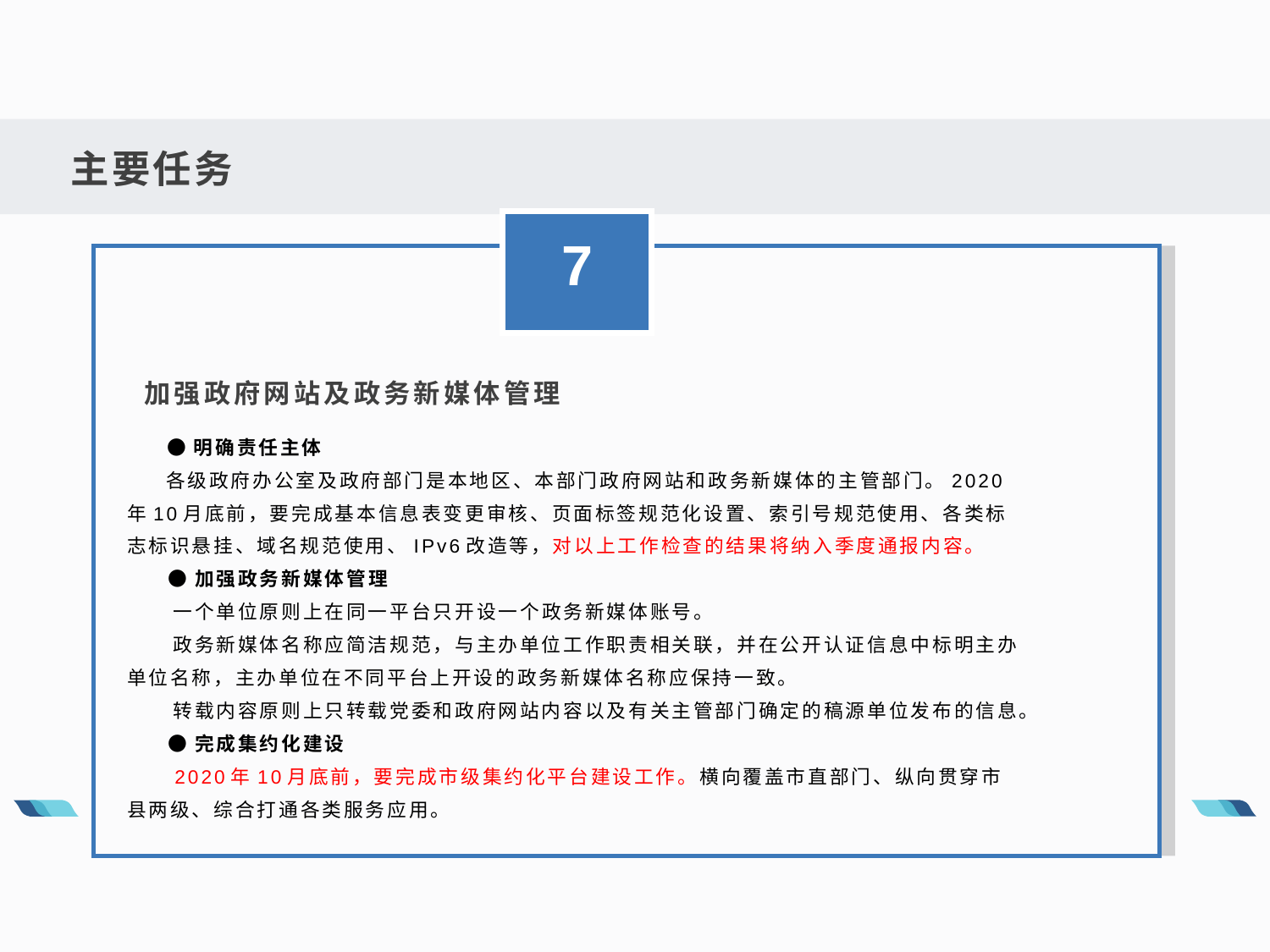

主要任务

7

 加强政府网站及政务新媒体管理
      ●明确责任主体
     各级政府办公室及政府部门是本地区、本部门政府网站和政务新媒体的主管部门。2020年10月底前，要完成基本信息表变更审核、页面标签规范化设置、索引号规范使用、各类标志标识悬挂、域名规范使用、IPv6改造等，对以上工作检查的结果将纳入季度通报内容。
      ●加强政务新媒体管理
      一个单位原则上在同一平台只开设一个政务新媒体账号。
      政务新媒体名称应简洁规范，与主办单位工作职责相关联，并在公开认证信息中标明主办单位名称，主办单位在不同平台上开设的政务新媒体名称应保持一致。
      转载内容原则上只转载党委和政府网站内容以及有关主管部门确定的稿源单位发布的信息。
      ●完成集约化建设
      2020年10月底前，要完成市级集约化平台建设工作。横向覆盖市直部门、纵向贯穿市县两级、综合打通各类服务应用。